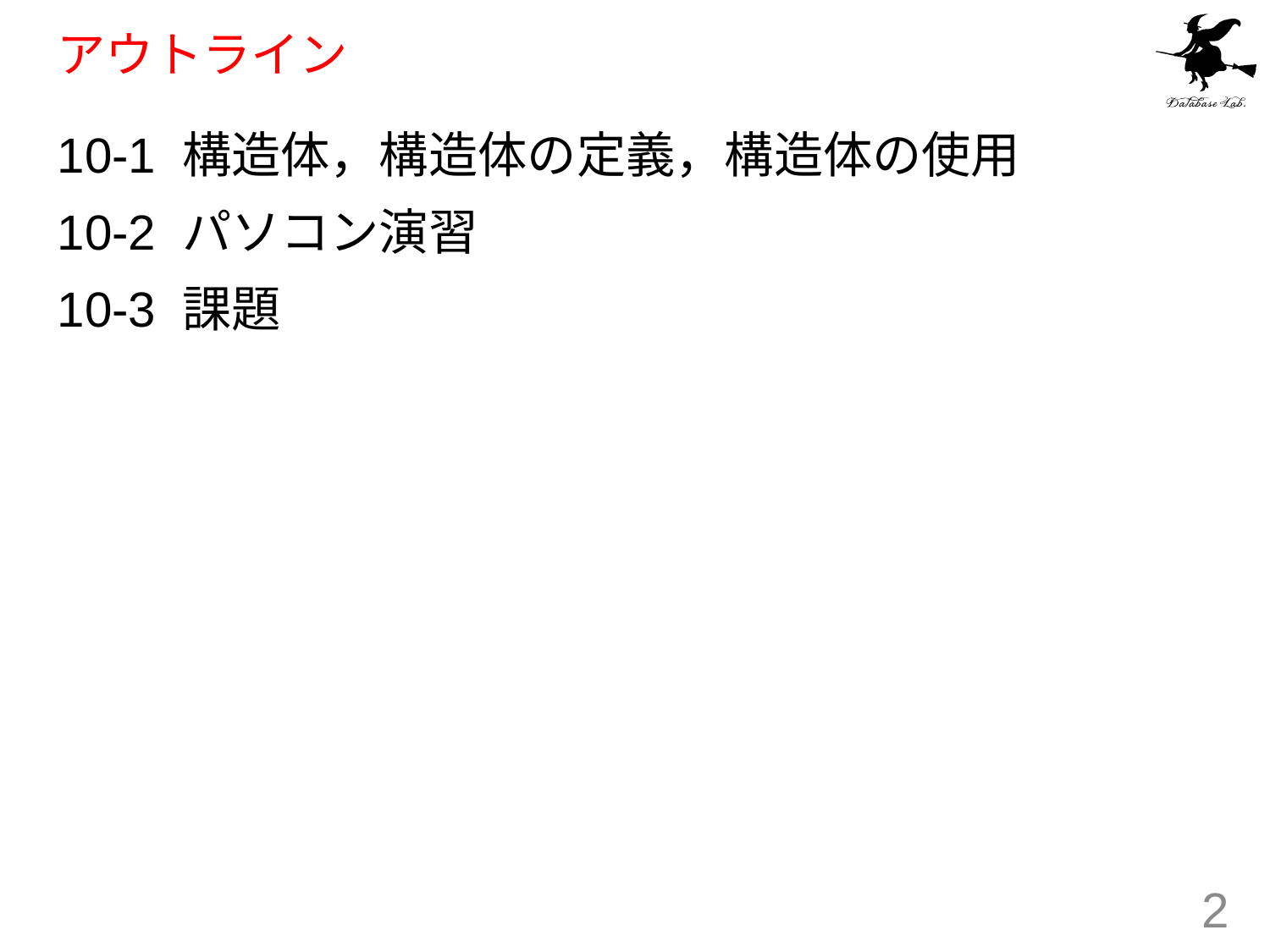

# アウトライン
10-1 構造体，構造体の定義，構造体の使用
10-2 パソコン演習
10-3 課題

2